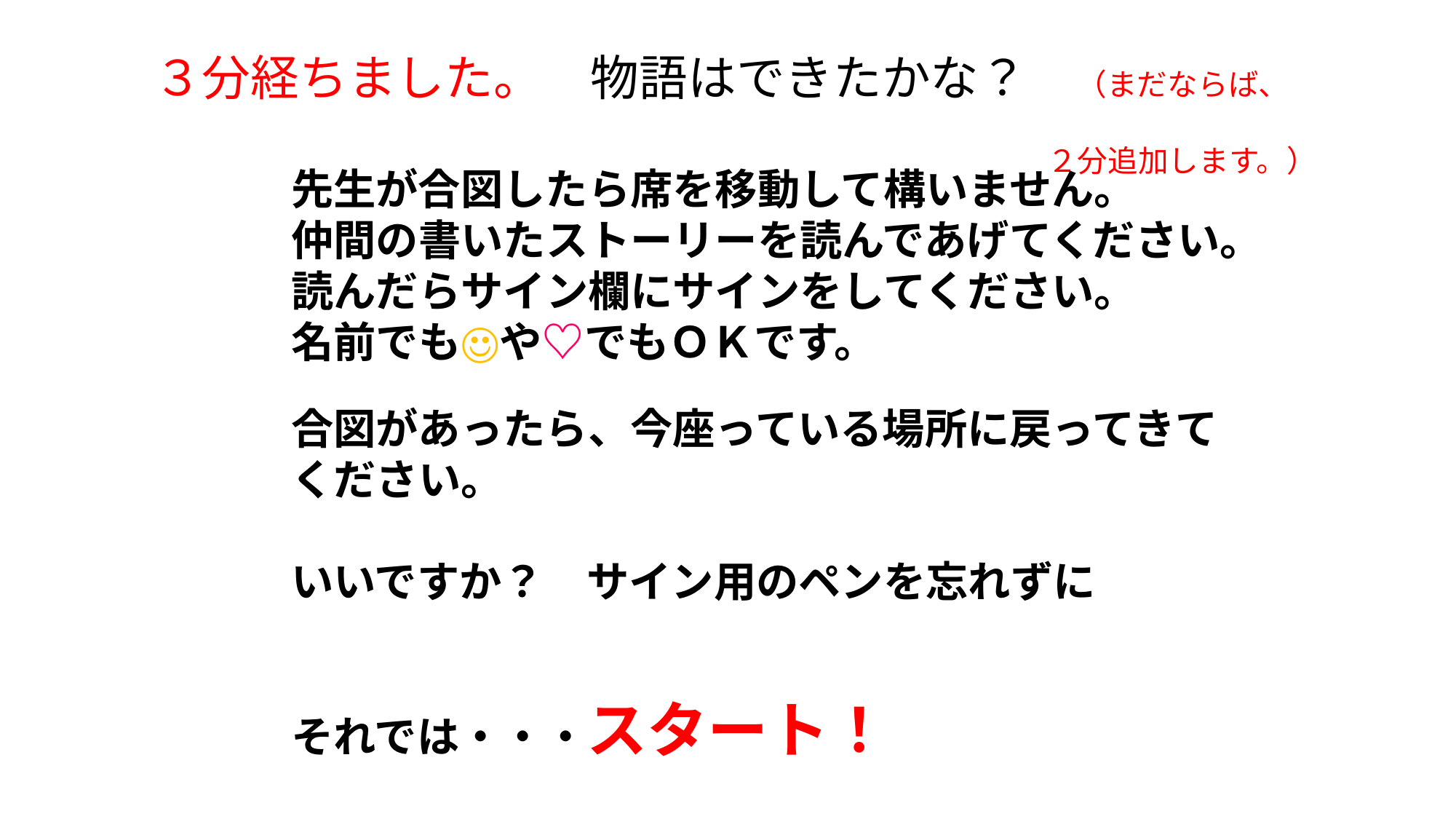

３分経ちました。　物語はできたかな？　（まだならば、
　　　　　　　　　　　　　　　　　　　　　　　　　　　　　　　２分追加します。）
　　先生が合図したら席を移動して構いません。
　　仲間の書いたストーリーを読んであげてください。
　　読んだらサイン欄にサインをしてください。
　　名前でも☺や♡でもＯＫです。
　　合図があったら、今座っている場所に戻ってきて
　　ください。

　　いいですか？　サイン用のペンを忘れずに

　　それでは・・・スタート！